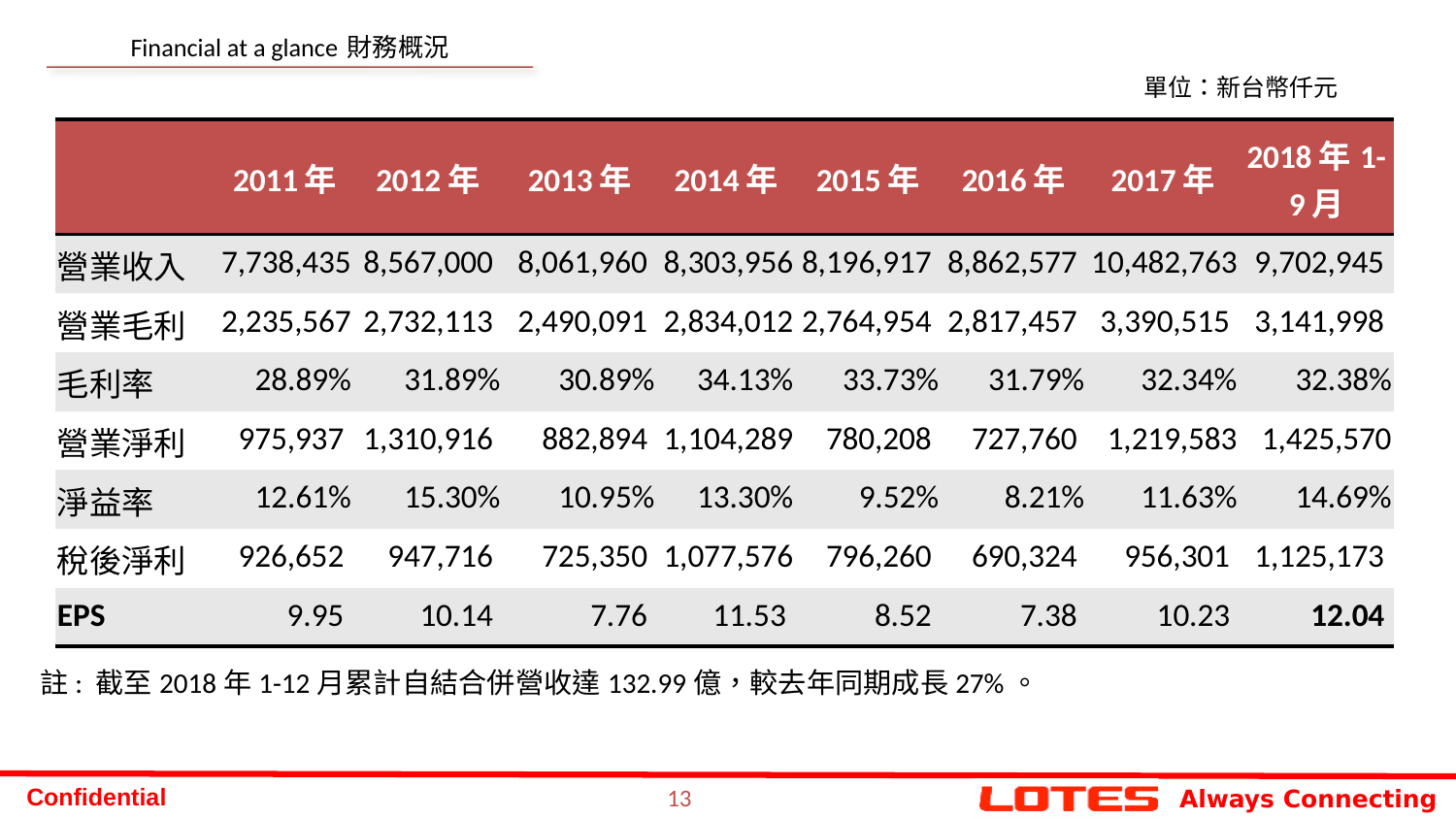

Financial at a glance 財務概況
單位：新台幣仟元
|  | 2011年 | 2012年 | 2013年 | 2014年 | 2015年 | 2016年 | 2017年 | 2018年1-9月 |
| --- | --- | --- | --- | --- | --- | --- | --- | --- |
| 營業收入 | 7,738,435 | 8,567,000 | 8,061,960 | 8,303,956 | 8,196,917 | 8,862,577 | 10,482,763 | 9,702,945 |
| 營業毛利 | 2,235,567 | 2,732,113 | 2,490,091 | 2,834,012 | 2,764,954 | 2,817,457 | 3,390,515 | 3,141,998 |
| 毛利率 | 28.89% | 31.89% | 30.89% | 34.13% | 33.73% | 31.79% | 32.34% | 32.38% |
| 營業淨利 | 975,937 | 1,310,916 | 882,894 | 1,104,289 | 780,208 | 727,760 | 1,219,583 | 1,425,570 |
| 淨益率 | 12.61% | 15.30% | 10.95% | 13.30% | 9.52% | 8.21% | 11.63% | 14.69% |
| 稅後淨利 | 926,652 | 947,716 | 725,350 | 1,077,576 | 796,260 | 690,324 | 956,301 | 1,125,173 |
| EPS | 9.95 | 10.14 | 7.76 | 11.53 | 8.52 | 7.38 | 10.23 | 12.04 |
註: 截至2018年1-12月累計自結合併營收達132.99億，較去年同期成長27%。
13